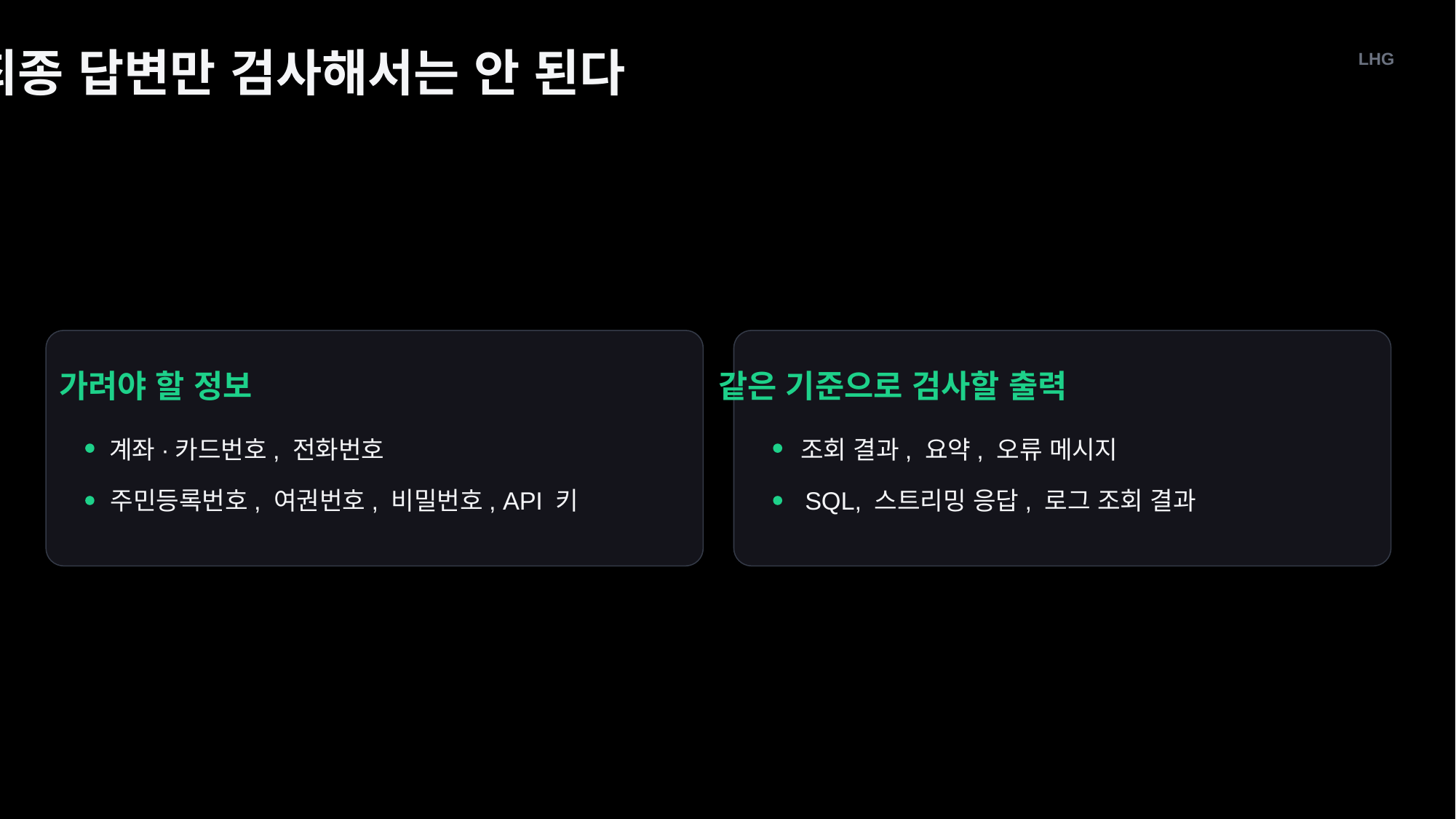

최종 답변만 검사해서는 안 된다
LHG

가려야 할 정보
같은 기준으로 검사할 출력
계좌·카드번호, 전화번호
조회 결과, 요약, 오류 메시지

주민등록번호, 여권번호, 비밀번호, API 키
SQL, 스트리밍 응답, 로그 조회 결과